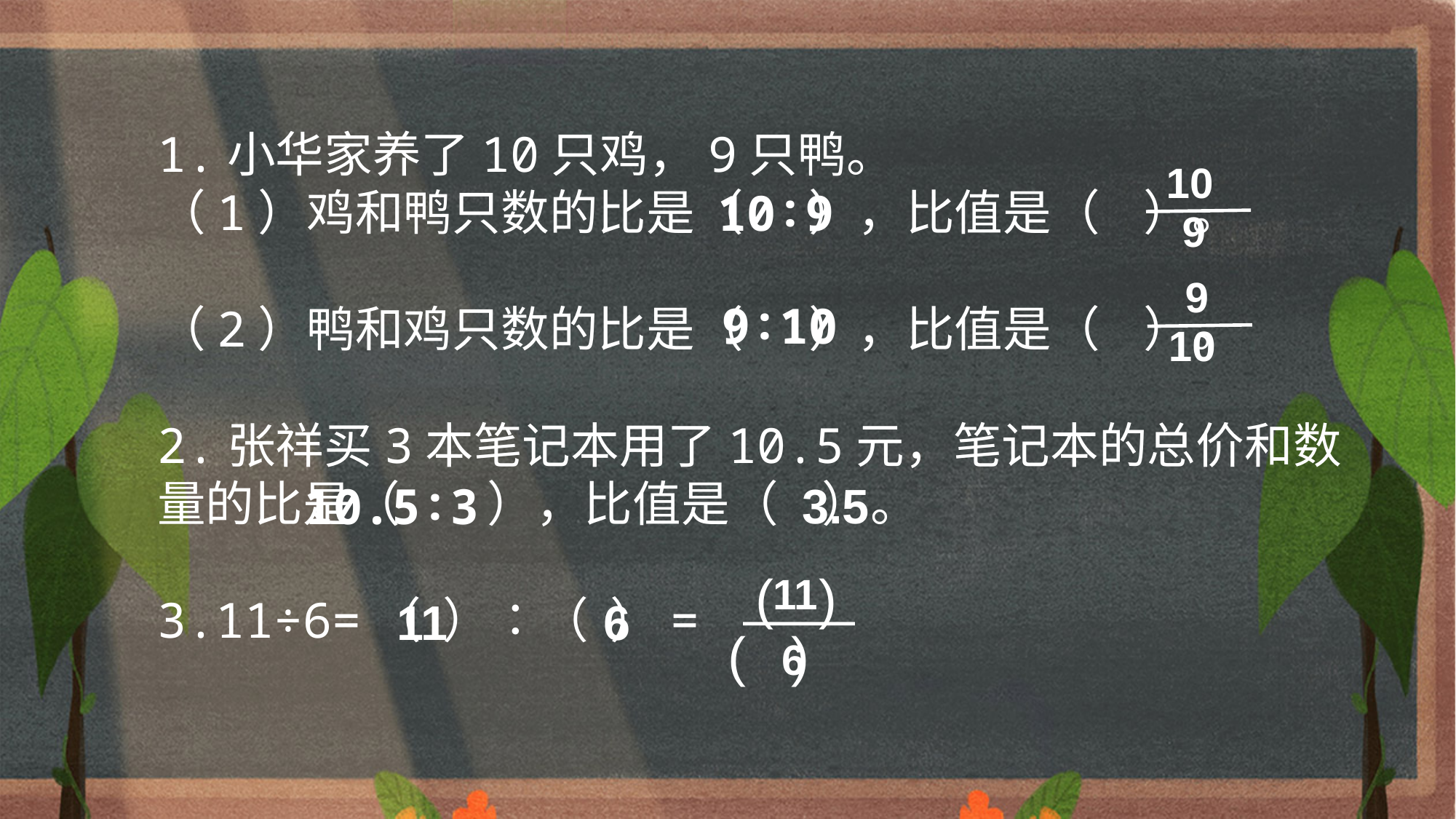

1.小华家养了10只鸡，9只鸭。
（1）鸡和鸭只数的比是（      ），比值是（    ）。

（2）鸭和鸡只数的比是（      ），比值是（    ）。

2.张祥买3本笔记本用了10.5元，笔记本的总价和数量的比是（        ），比值是（    ）。

3.11÷6=（  ）∶（  ）=
(   )
(   )

10

9

10∶9

9

10

9∶10
3.5
10.5∶3
11
6
11
6